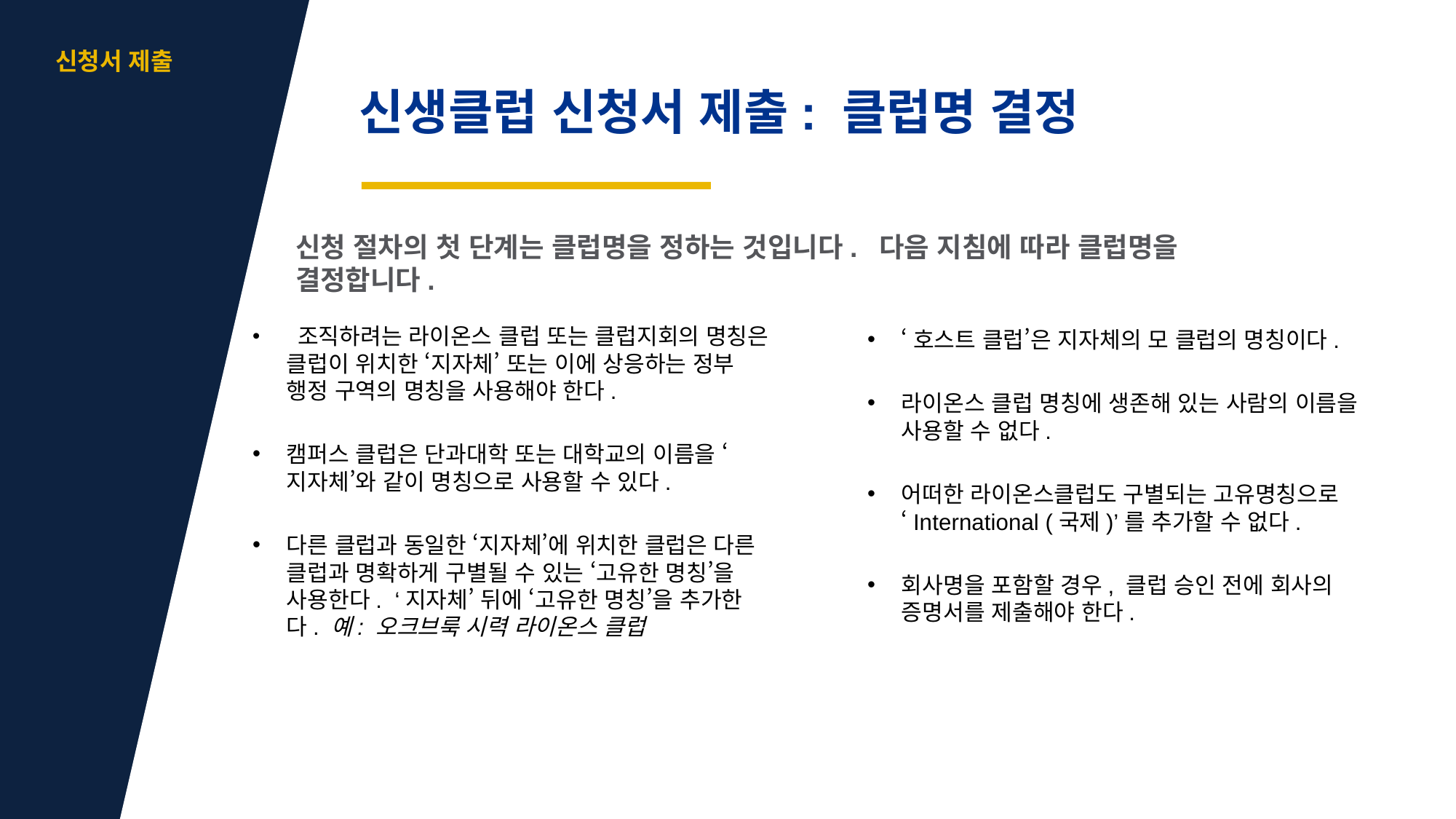

aa

신청서 제출
신생클럽 신청서 제출: 클럽명 결정

신청 절차의 첫 단계는 클럽명을 정하는 것입니다.  다음 지침에 따라 클럽명을 결정합니다.

 조직하려는 라이온스 클럽 또는 클럽지회의 명칭은 클럽이 위치한 ‘지자체’ 또는 이에 상응하는 정부 행정 구역의 명칭을 사용해야 한다.

캠퍼스 클럽은 단과대학 또는 대학교의 이름을 ‘지자체’와 같이 명칭으로 사용할 수 있다.

다른 클럽과 동일한 ‘지자체’에 위치한 클럽은 다른 클럽과 명확하게 구별될 수 있는 ‘고유한 명칭’을 사용한다.  ‘지자체’ 뒤에 ‘고유한 명칭’을 추가한다. 예: 오크브룩 시력 라이온스 클럽

‘호스트 클럽’은 지자체의 모 클럽의 명칭이다.

라이온스 클럽 명칭에 생존해 있는 사람의 이름을 사용할 수 없다.

어떠한 라이온스클럽도 구별되는 고유명칭으로 ‘International (국제)’를 추가할 수 없다.

회사명을 포함할 경우, 클럽 승인 전에 회사의 증명서를 제출해야 한다.
3